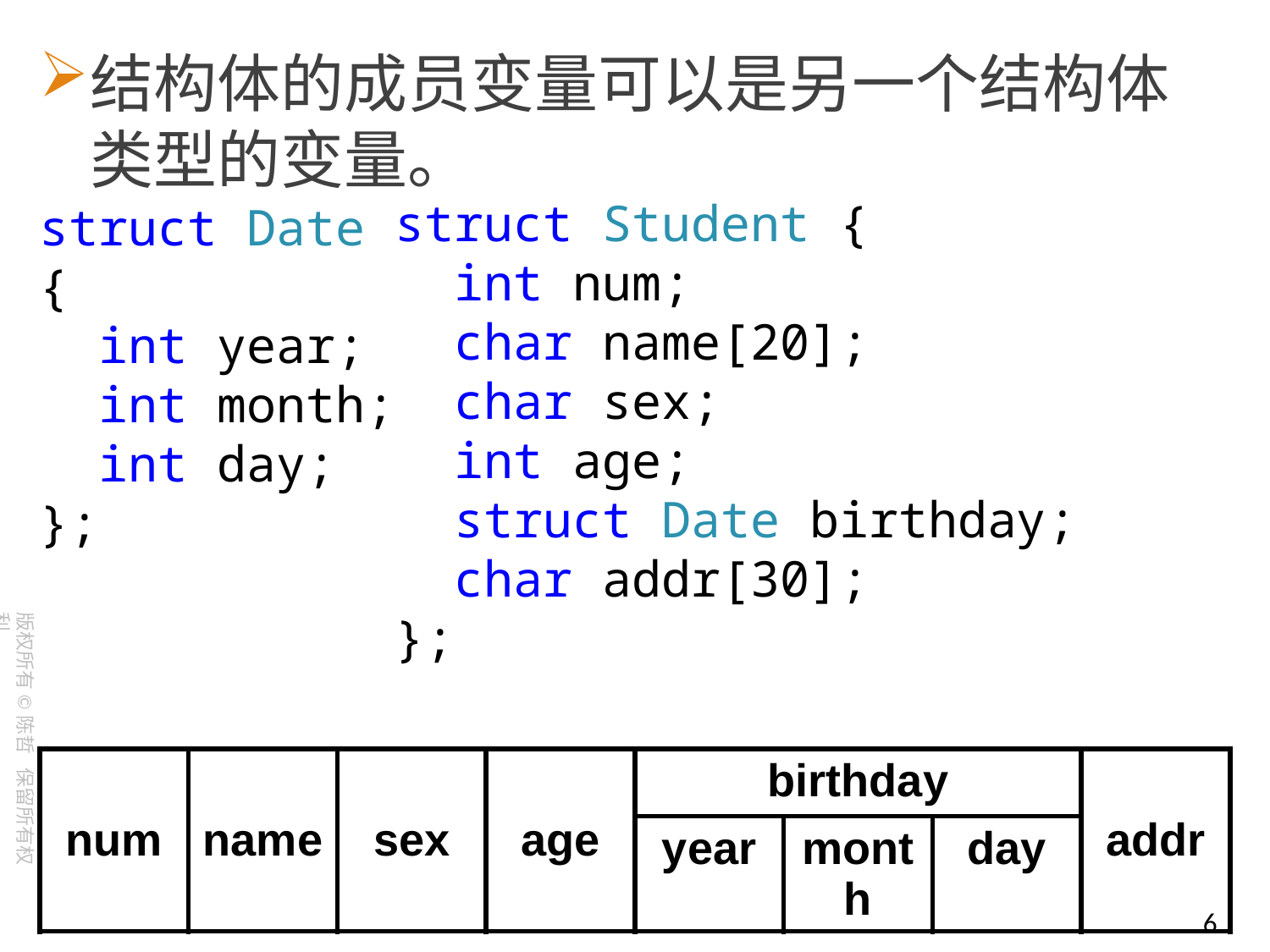

结构体的成员变量可以是另一个结构体类型的变量。
struct Date
{
  int year;
  int month;
  int day;
};
struct Student {
  int num;
  char name[20];
  char sex;
  int age;
  struct Date birthday;
  char addr[30];
};
| num | name | sex | age | birthday |  |  | addr |
| --- | --- | --- | --- | --- | --- | --- | --- |
|  |  |  |  | year | month | day |  |
6